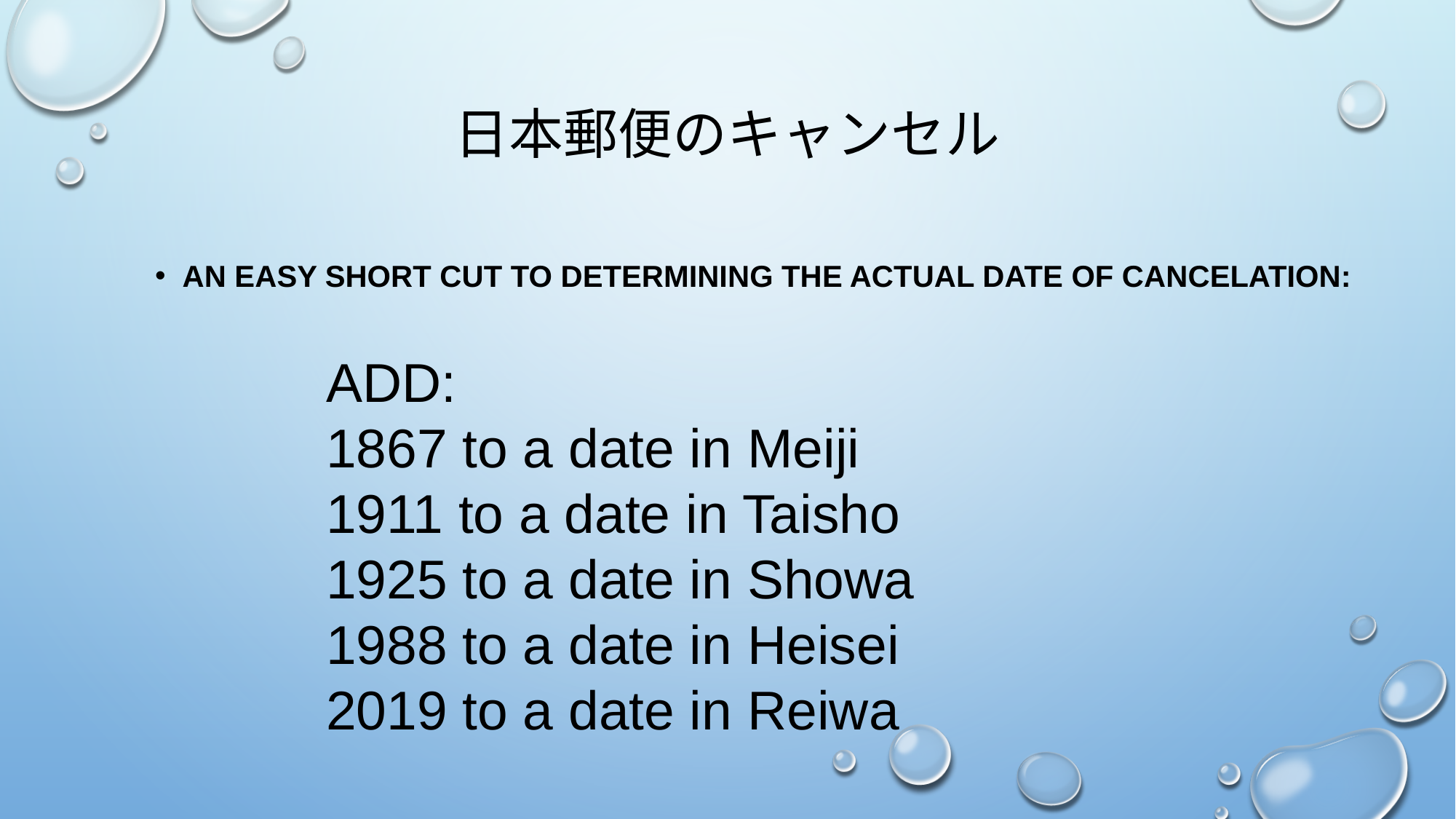

# 日本郵便のキャンセル
An Easy Short Cut to Determining the actual date of cancelation:

ADD:
1867 to a date in Meiji
1911 to a date in Taisho
1925 to a date in Showa
1988 to a date in Heisei
2019 to a date in Reiwa